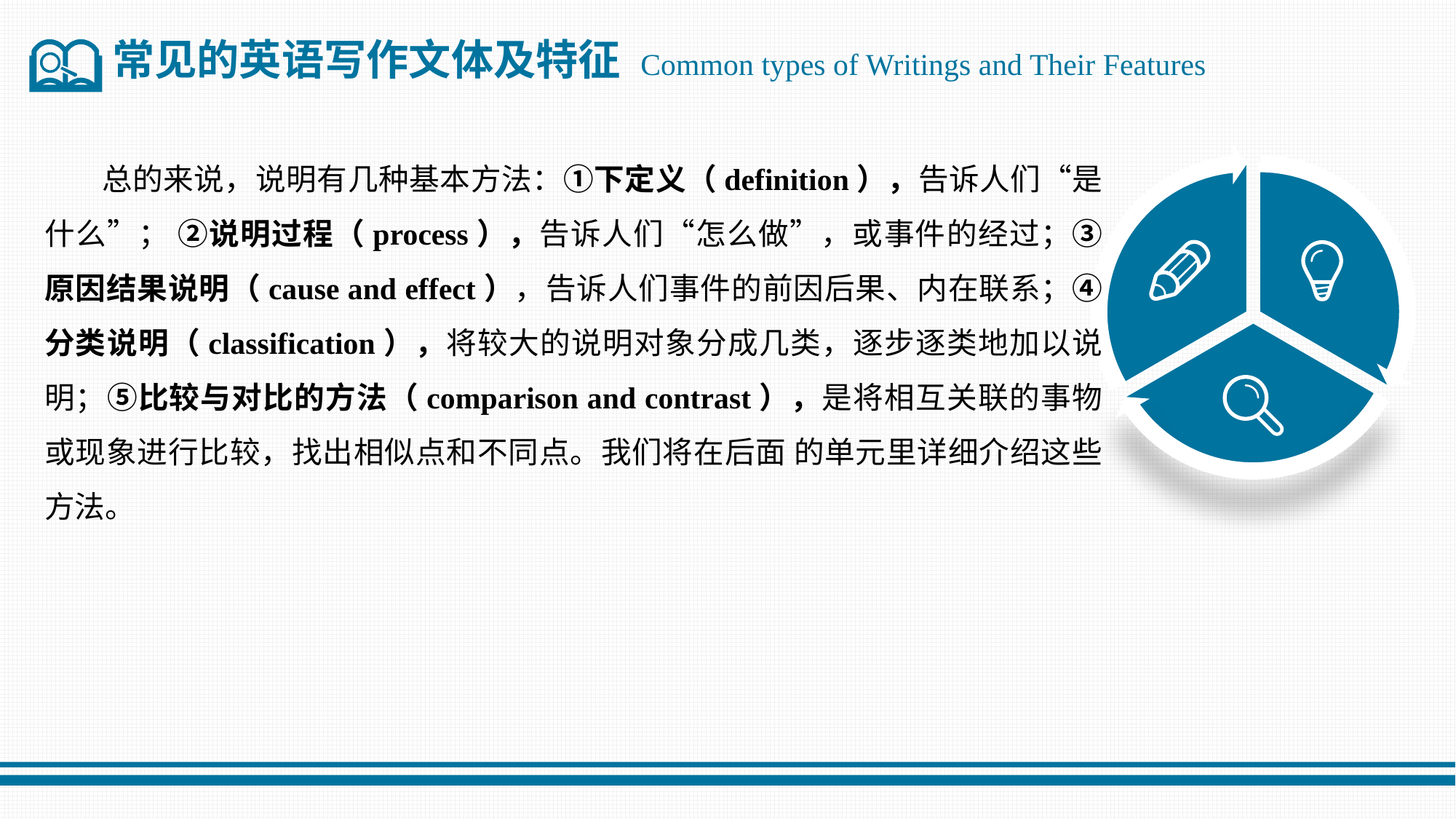

常见的英语写作文体及特征 Common types of Writings and Their Features

       总的来说，说明有几种基本方法：①下定义（definition），告诉人们“是什么”； ②说明过程（process），告诉人们“怎么做”，或事件的经过；③原因结果说明（cause and effect），告诉人们事件的前因后果、内在联系；④分类说明（classification），将较大的说明对象分成几类，逐步逐类地加以说明；⑤比较与对比的方法（comparison and contrast），是将相互关联的事物或现象进行比较，找出相似点和不同点。我们将在后面 的单元里详细介绍这些方法。